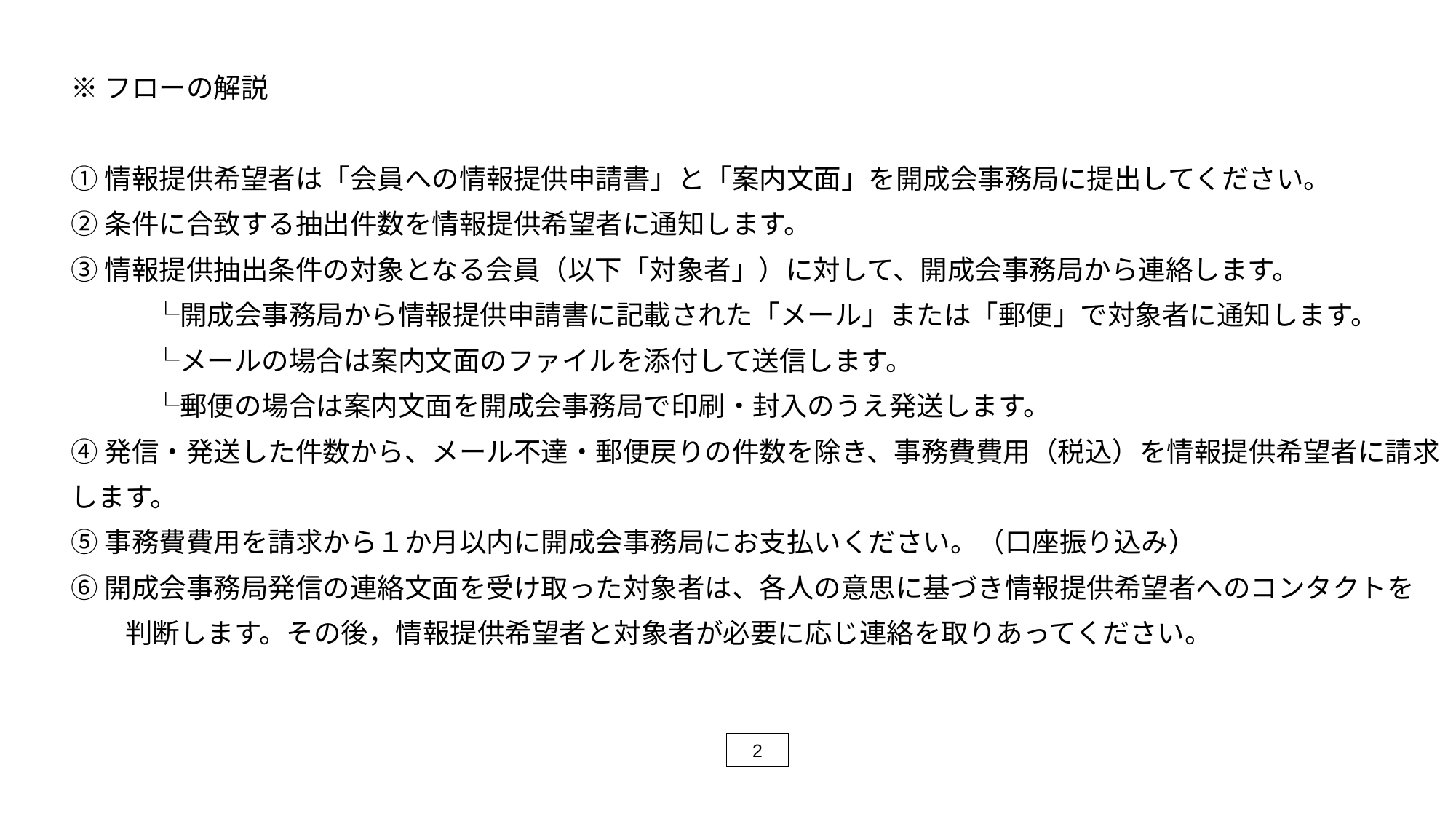

※フローの解説

①情報提供希望者は「会員への情報提供申請書」と「案内文面」を開成会事務局に提出してください。
②条件に合致する抽出件数を情報提供希望者に通知します。
③情報提供抽出条件の対象となる会員（以下「対象者」）に対して、開成会事務局から連絡します。
　　　└開成会事務局から情報提供申請書に記載された「メール」または「郵便」で対象者に通知します。
　　　└メールの場合は案内文面のファイルを添付して送信します。
　　　└郵便の場合は案内文面を開成会事務局で印刷・封入のうえ発送します。
④発信・発送した件数から、メール不達・郵便戻りの件数を除き、事務費費用（税込）を情報提供希望者に請求します。
⑤事務費費用を請求から１か月以内に開成会事務局にお支払いください。（口座振り込み）
⑥開成会事務局発信の連絡文面を受け取った対象者は、各人の意思に基づき情報提供希望者へのコンタクトを
　　判断します。その後，情報提供希望者と対象者が必要に応じ連絡を取りあってください。
2